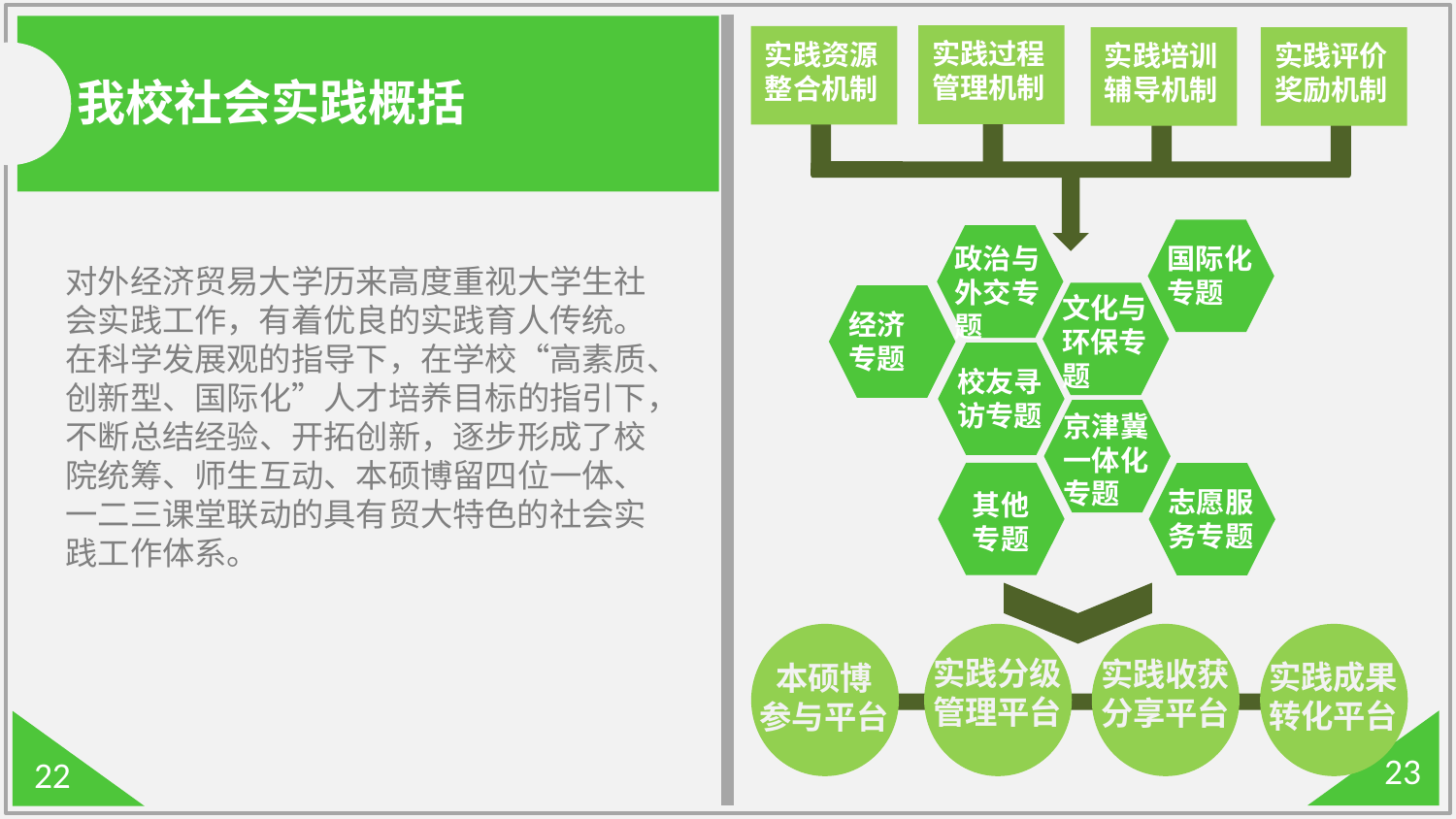

实践过程管理机制

实践资源整合机制

实践培训辅导机制

实践评价奖励机制

国际化专题

政治与外交专题

文化与环保专题

经济
专题

校友寻访专题

京津冀一体化专题

其他
专题

志愿服务专题

本硕博
参与平台

实践分级管理平台
实践收获分享平台
实践成果转化平台

我校社会实践概括

对外经济贸易大学历来高度重视大学生社会实践工作，有着优良的实践育人传统。
在科学发展观的指导下，在学校“高素质、创新型、国际化”人才培养目标的指引下，不断总结经验、开拓创新，逐步形成了校院统筹、师生互动、本硕博留四位一体、一二三课堂联动的具有贸大特色的社会实践工作体系。

23
22